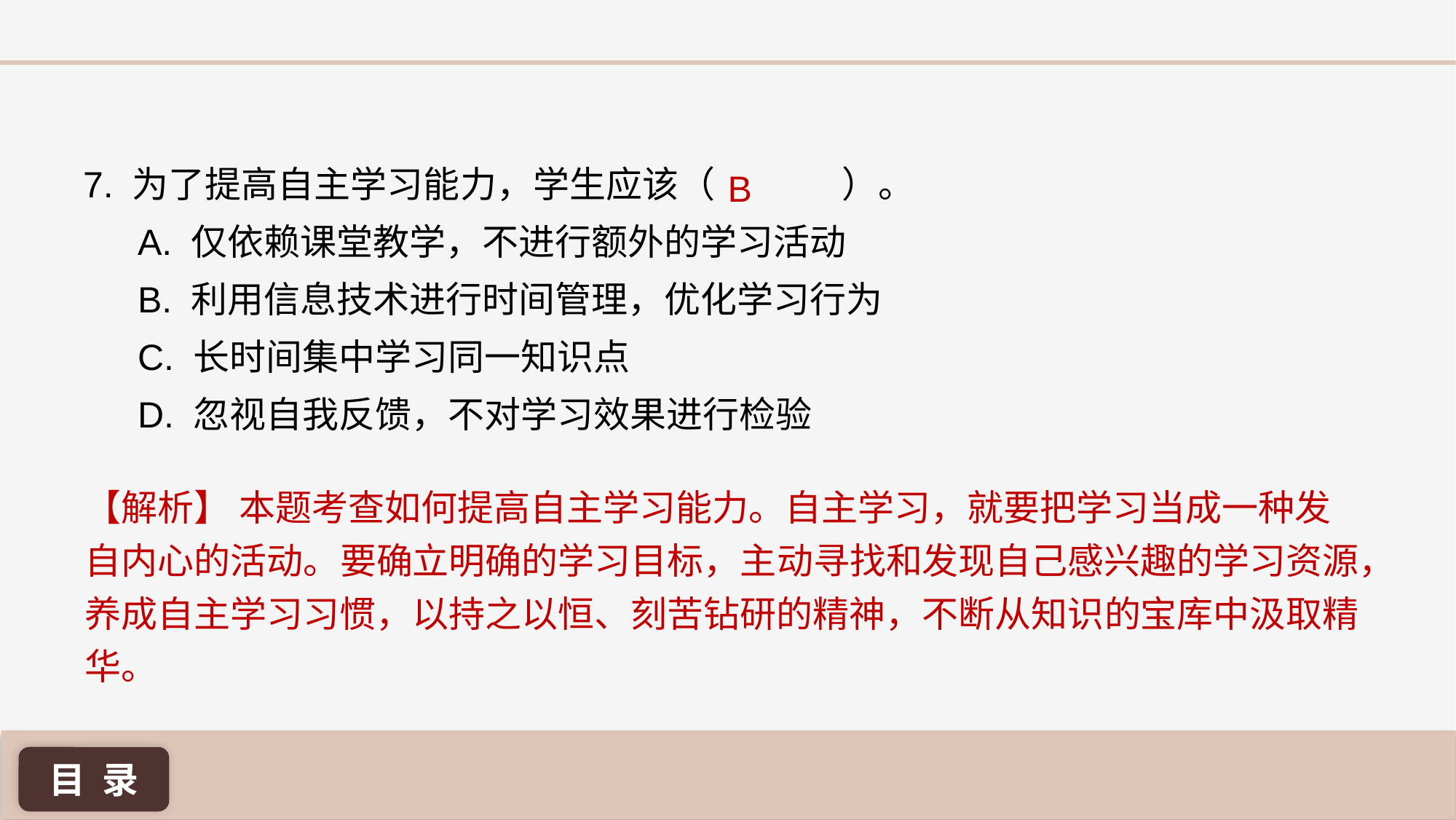

7. 为了提高自主学习能力，学生应该（	      ）。
A. 仅依赖课堂教学，不进行额外的学习活动
B. 利用信息技术进行时间管理，优化学习行为
C. 长时间集中学习同一知识点
D. 忽视自我反馈，不对学习效果进行检验
B
【解析】 本题考查如何提高自主学习能力。自主学习，就要把学习当成一种发自内心的活动。要确立明确的学习目标，主动寻找和发现自己感兴趣的学习资源，养成自主学习习惯，以持之以恒、刻苦钻研的精神，不断从知识的宝库中汲取精华。